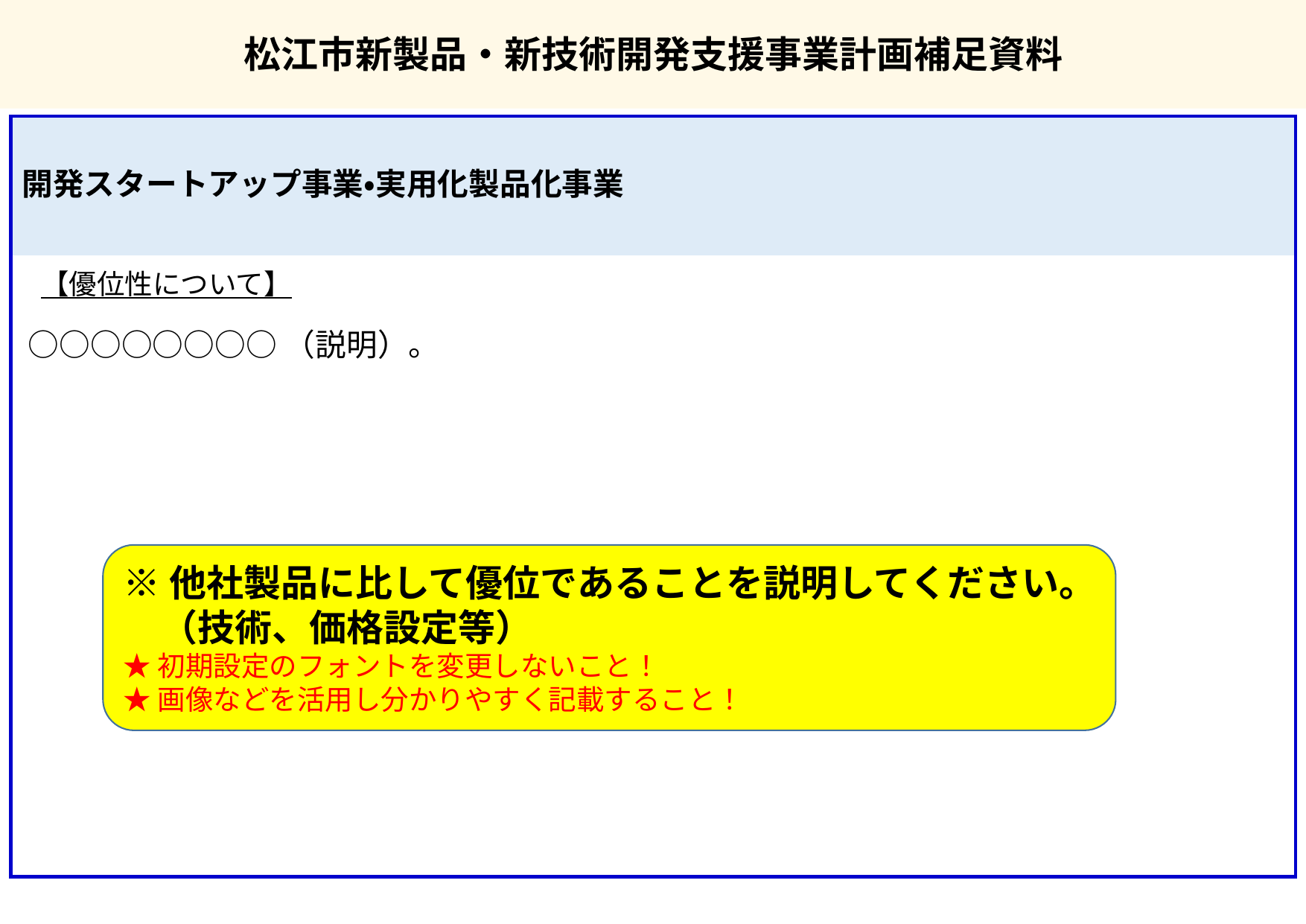

松江市新製品・新技術開発支援事業計画補足資料
開発スタートアップ事業・実用化製品化事業

【優位性について】
○○○○○○○○（説明）。
※他社製品に比して優位であることを説明してください。
　（技術、価格設定等）
★初期設定のフォントを変更しないこと！
★画像などを活用し分かりやすく記載すること！
3